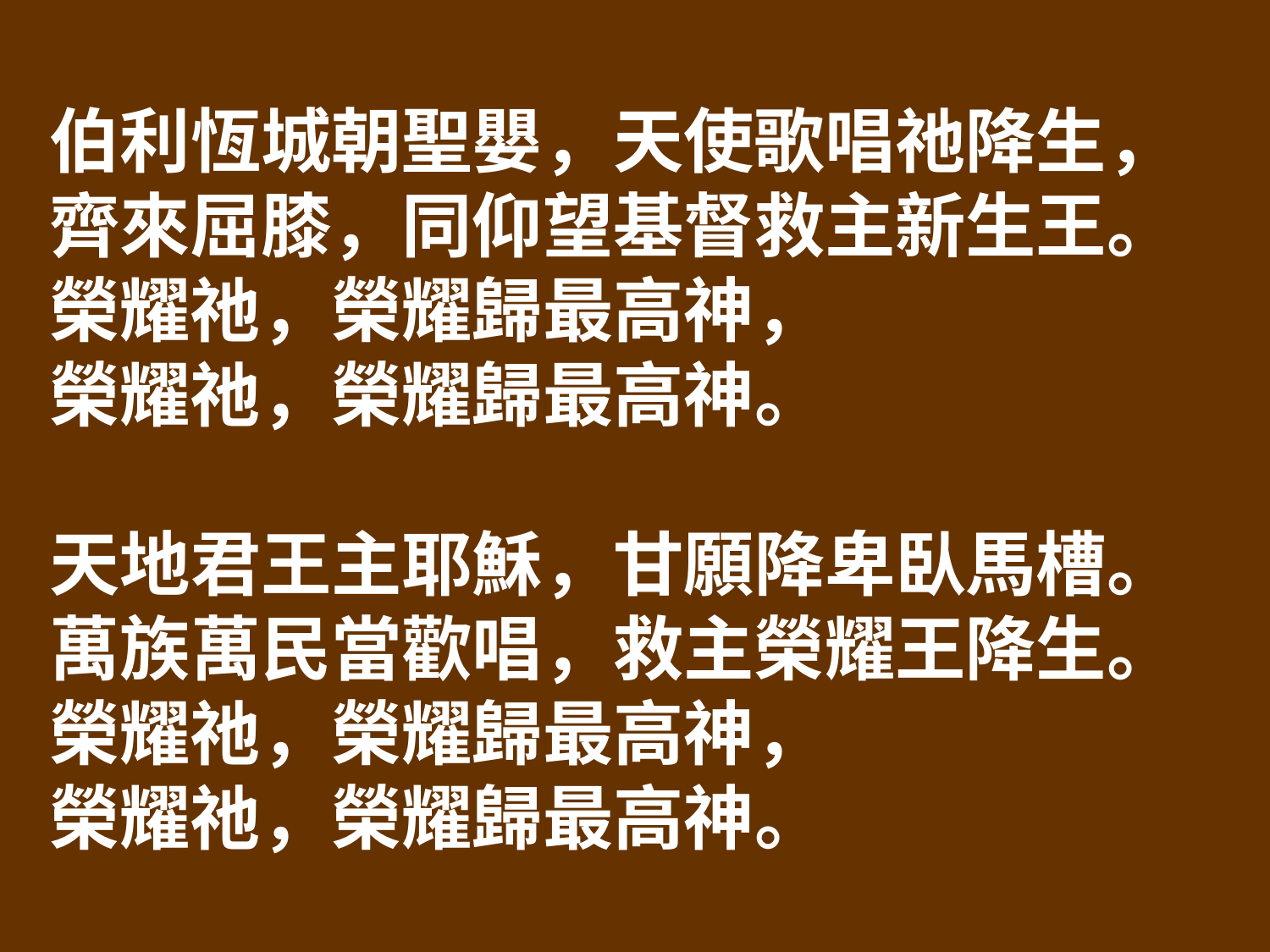

伯利恆城朝聖嬰，天使歌唱祂降生，
齊來屈膝，同仰望基督救主新生王。
榮耀祂，榮耀歸最高神，
榮耀祂，榮耀歸最高神。

天地君王主耶穌，甘願降卑臥馬槽。
萬族萬民當歡唱，救主榮耀王降生。
榮耀祂，榮耀歸最高神，
榮耀祂，榮耀歸最高神。